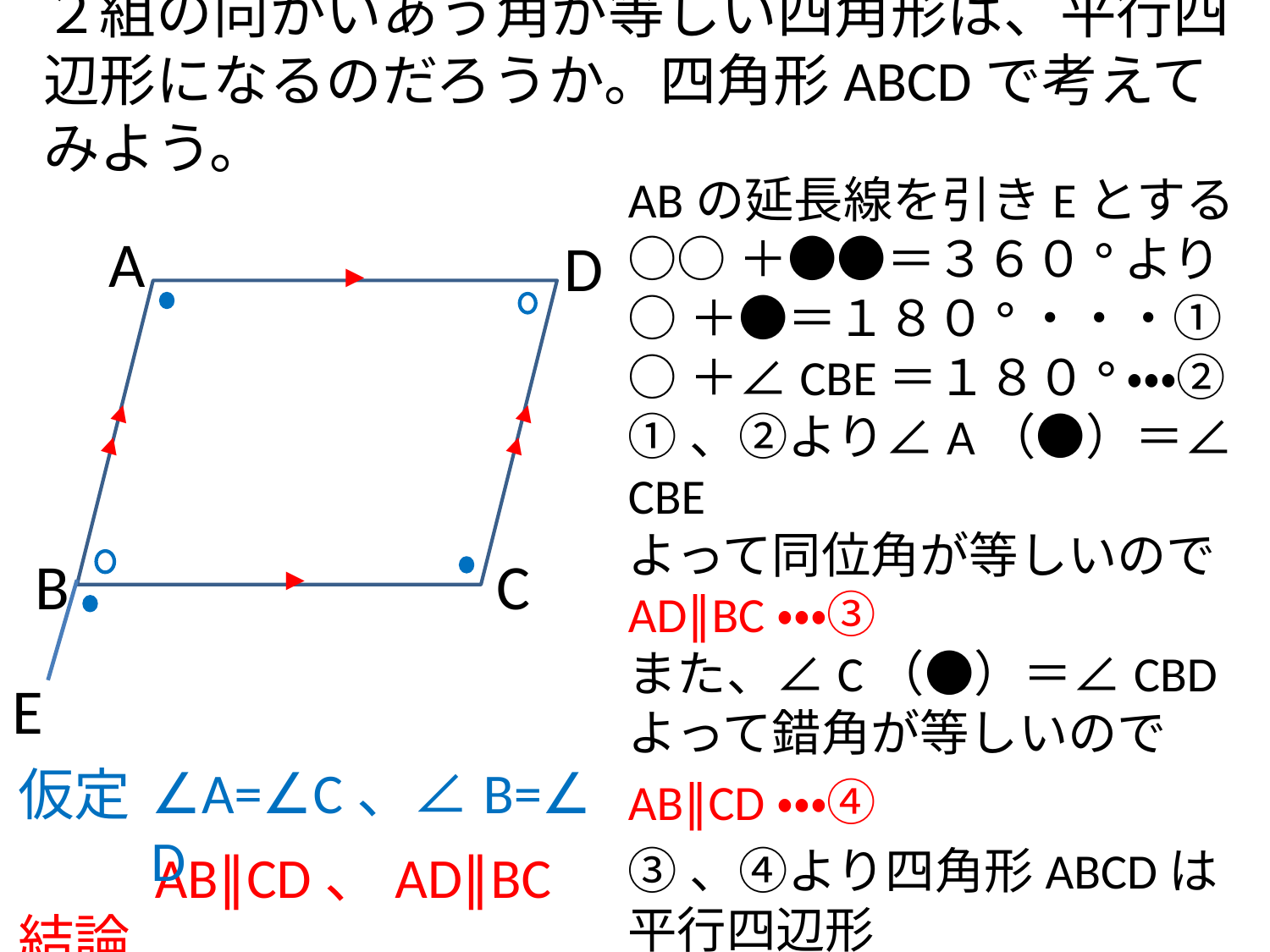

# ２組の向かいあう角が等しい四角形は、平行四辺形になるのだろうか。四角形ABCDで考えてみよう。
ABの延長線を引きEとする
○○＋●●＝３６０°より
○＋●＝１８０°・・・①
○＋∠CBE＝１８０°・・・②
①、②より∠A（●）＝∠CBE
よって同位角が等しいので
AD∥BC・・・③
また、∠C（●）＝∠CBD
よって錯角が等しいので
AB∥CD・・・④
③、④より四角形ABCDは平行四辺形
A
D
▼

▼
▼
▼
▼
B
C

▼

E
∠A=∠C、∠B=∠D
仮定
結論
AB∥CD、AD∥BC